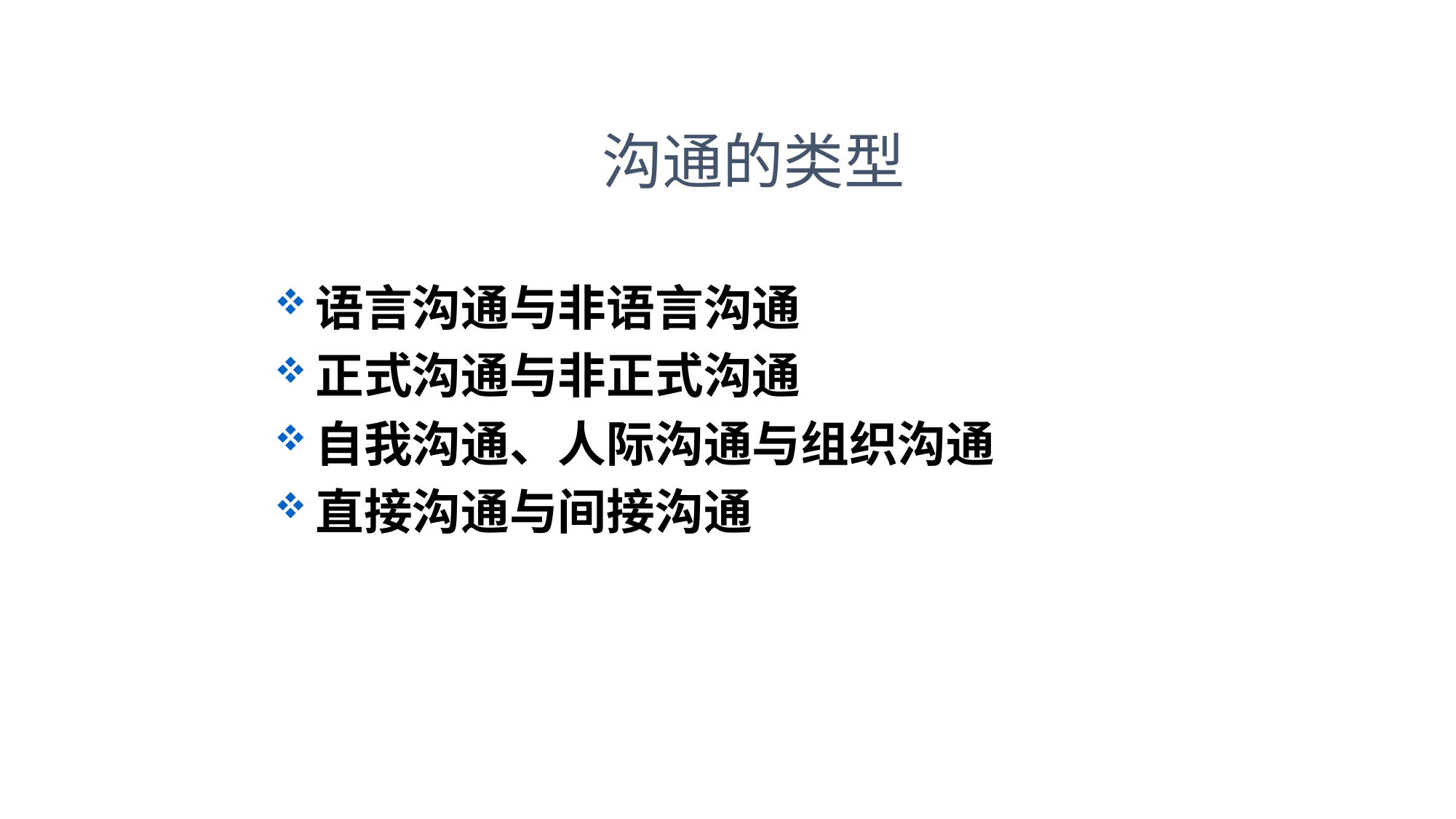

沟通的类型
语言沟通与非语言沟通
正式沟通与非正式沟通
自我沟通、人际沟通与组织沟通
直接沟通与间接沟通